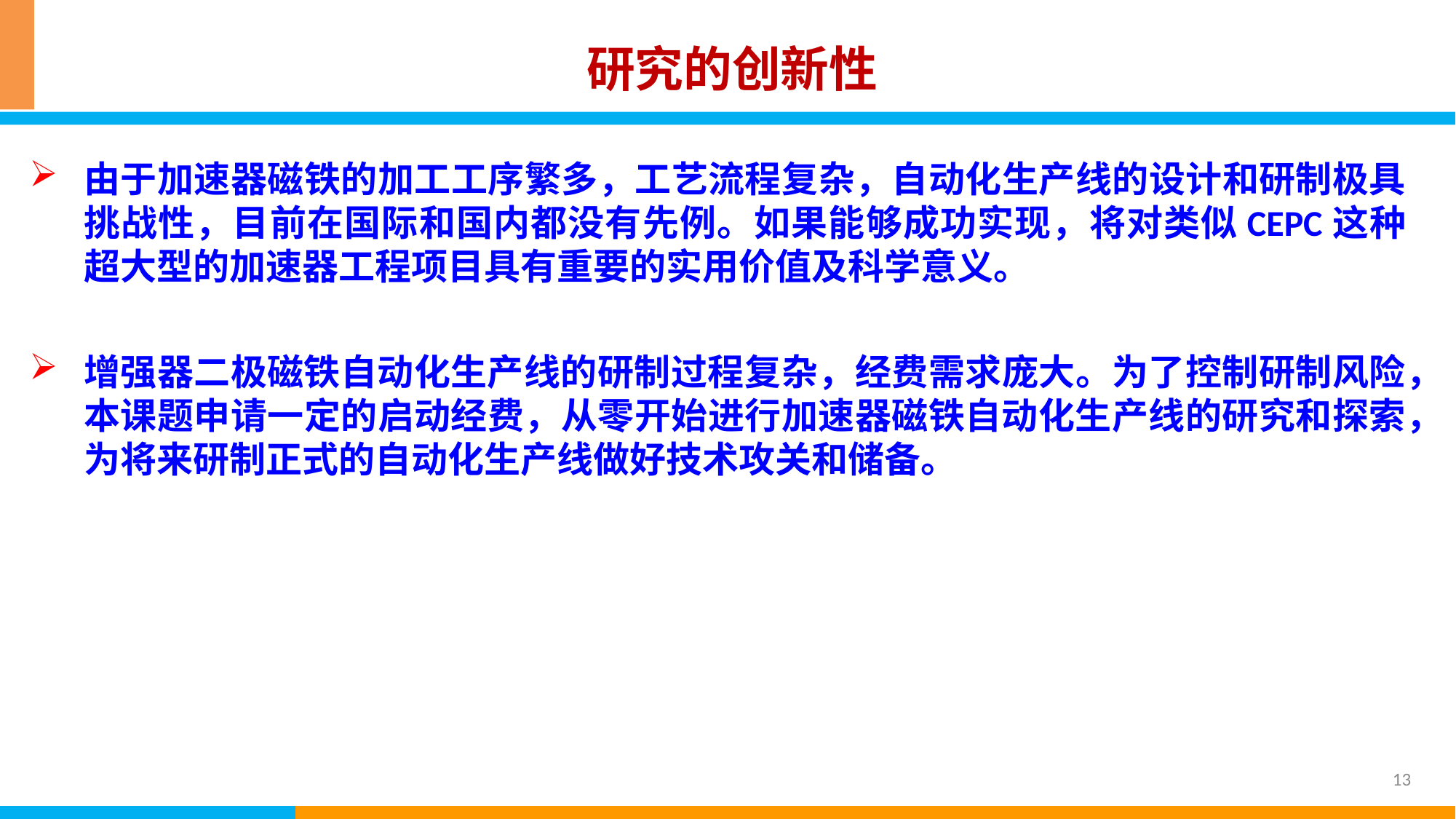

研究的创新性
由于加速器磁铁的加工工序繁多，工艺流程复杂，自动化生产线的设计和研制极具挑战性，目前在国际和国内都没有先例。如果能够成功实现，将对类似CEPC这种超大型的加速器工程项目具有重要的实用价值及科学意义。

增强器二极磁铁自动化生产线的研制过程复杂，经费需求庞大。为了控制研制风险，本课题申请一定的启动经费，从零开始进行加速器磁铁自动化生产线的研究和探索，为将来研制正式的自动化生产线做好技术攻关和储备。
13